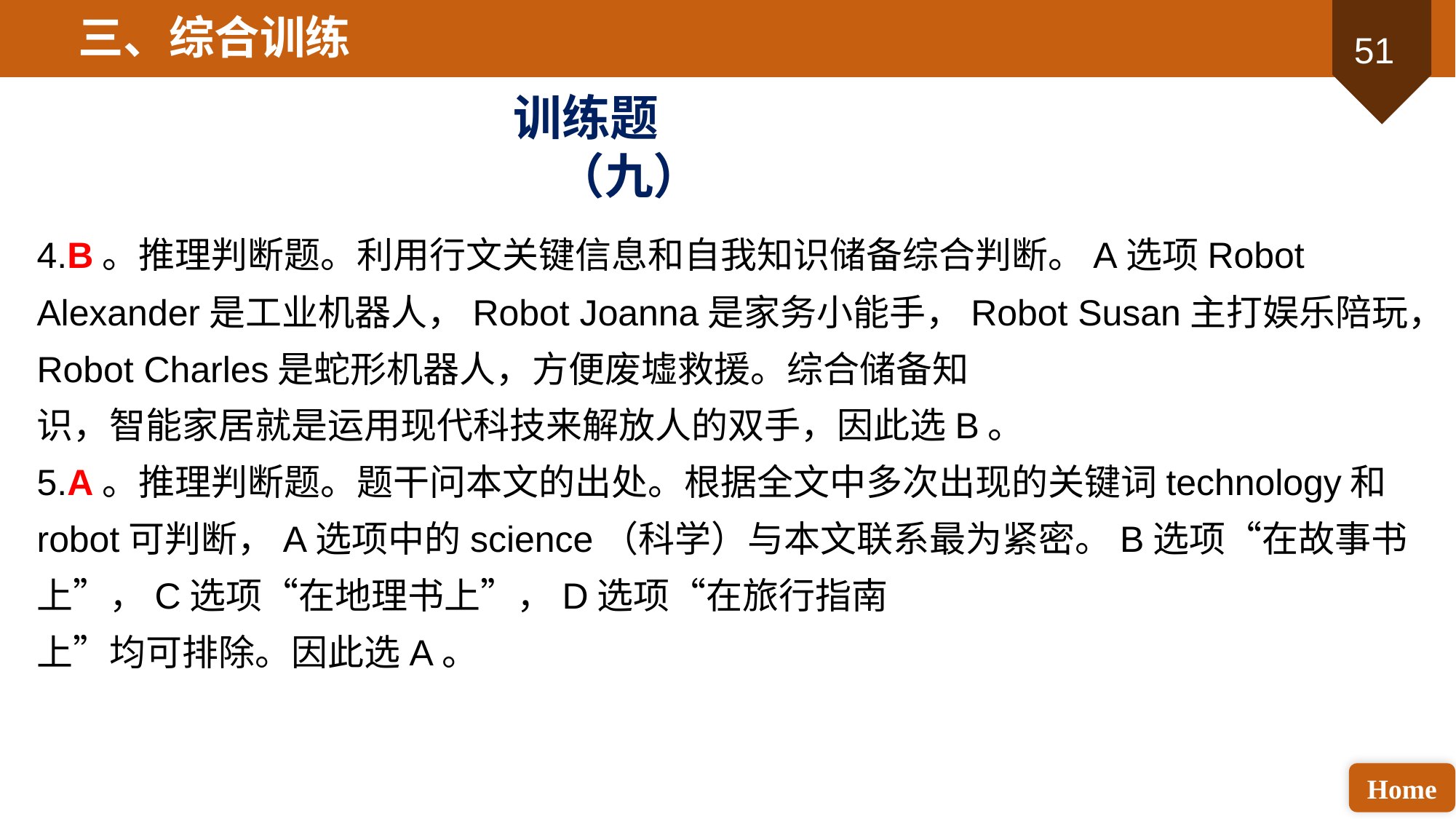

三、综合训练
训练题（九）

4.B。推理判断题。利用行文关键信息和自我知识储备综合判断。A选项Robot Alexander是工业机器人，Robot Joanna是家务小能手，Robot Susan主打娱乐陪玩，Robot Charles是蛇形机器人，方便废墟救援。综合储备知
识，智能家居就是运用现代科技来解放人的双手，因此选B。
5.A。推理判断题。题干问本文的出处。根据全文中多次出现的关键词technology和robot可判断，A选项中的science（科学）与本文联系最为紧密。B选项“在故事书上”，C选项“在地理书上”，D选项“在旅行指南
上”均可排除。因此选A。